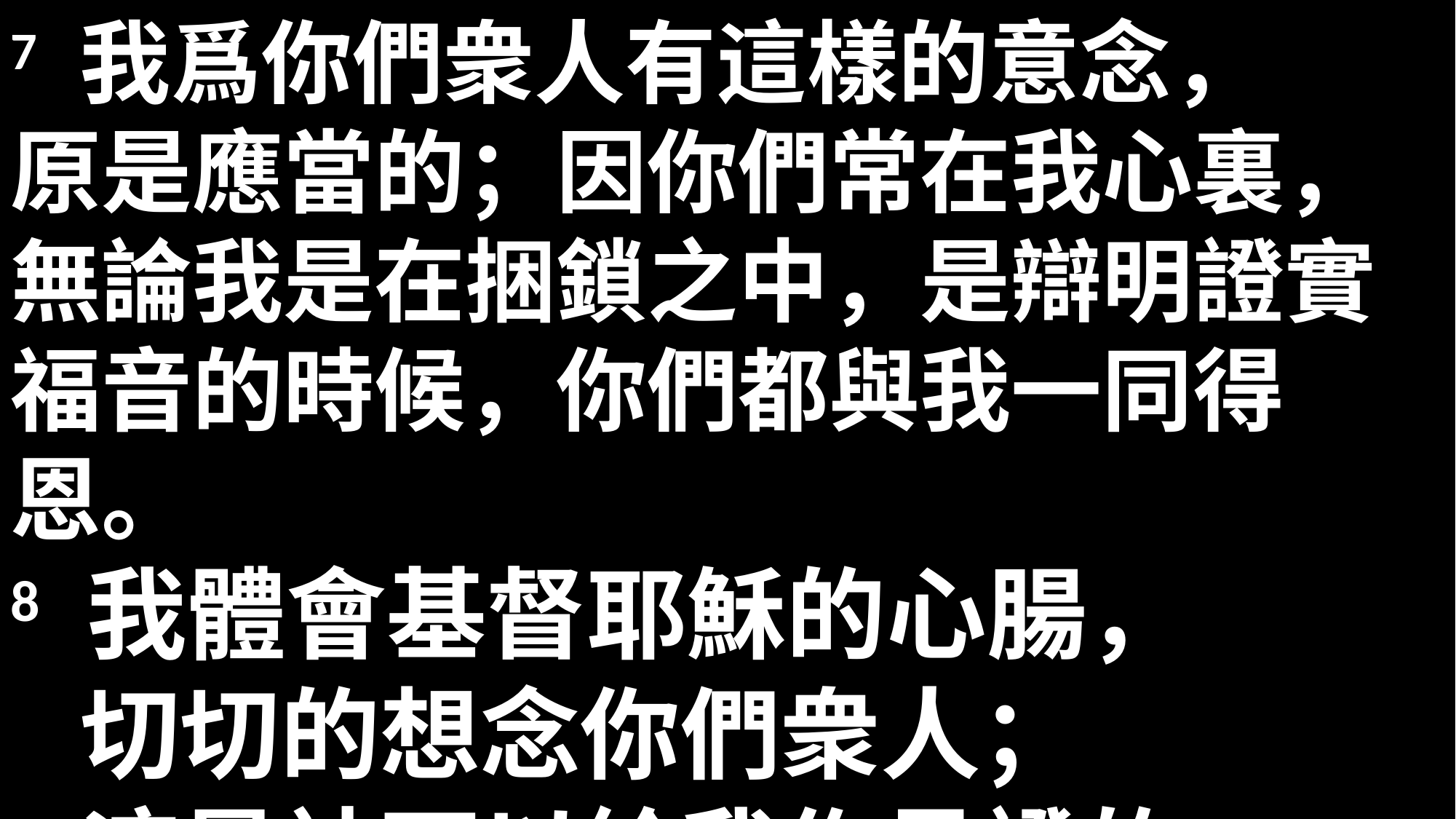

7 我爲你們衆人有這樣的意念，
原是應當的；因你們常在我心裏，無論我是在捆鎖之中，是辯明證實福音的時候，你們都與我一同得恩。
8 我體會基督耶穌的心腸，
  切切的想念你們衆人；
  這是神可以給我作見證的。